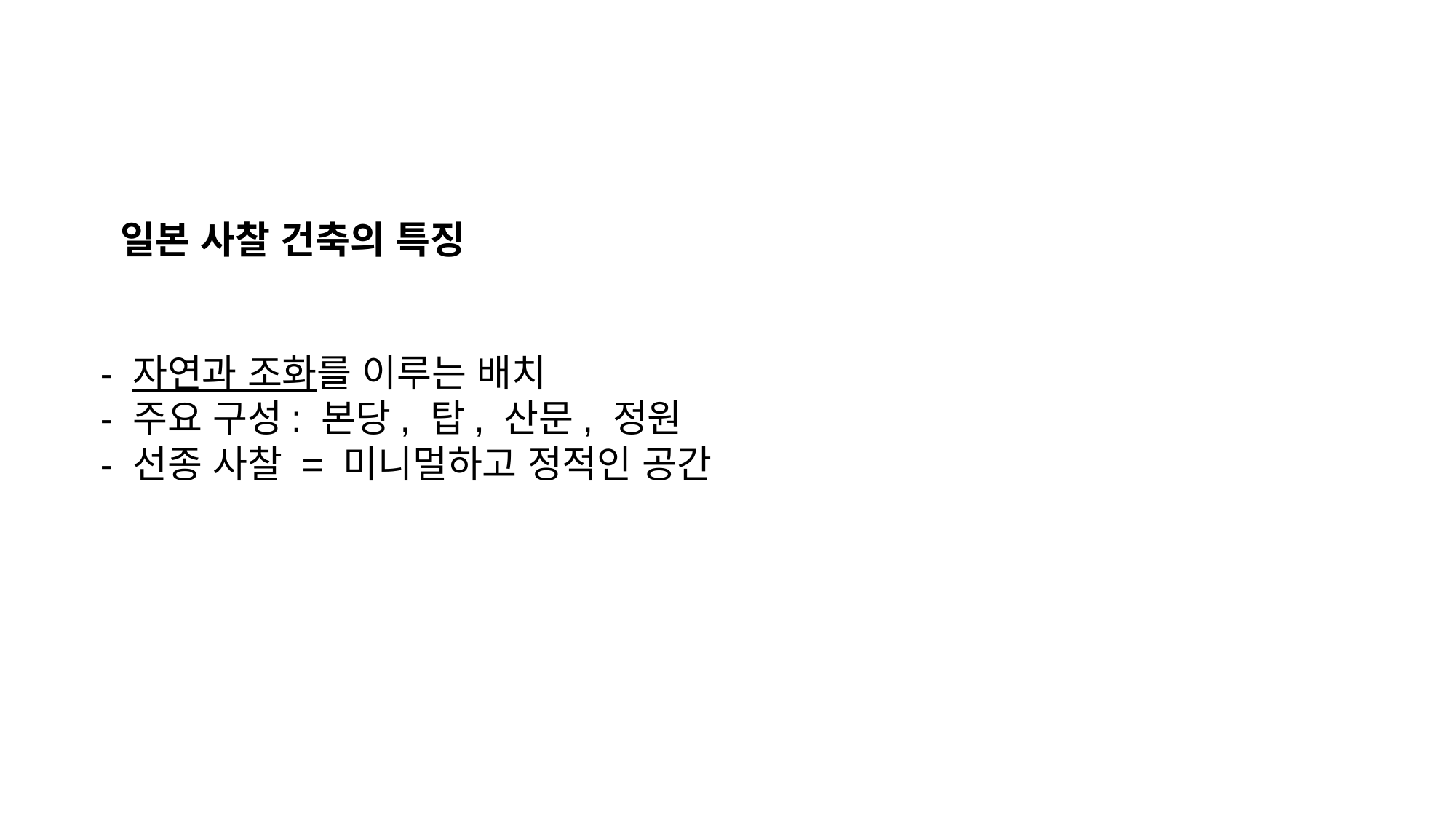

일본 사찰 건축의 특징
- 자연과 조화를 이루는 배치
- 주요 구성: 본당, 탑, 산문, 정원
- 선종 사찰 = 미니멀하고 정적인 공간